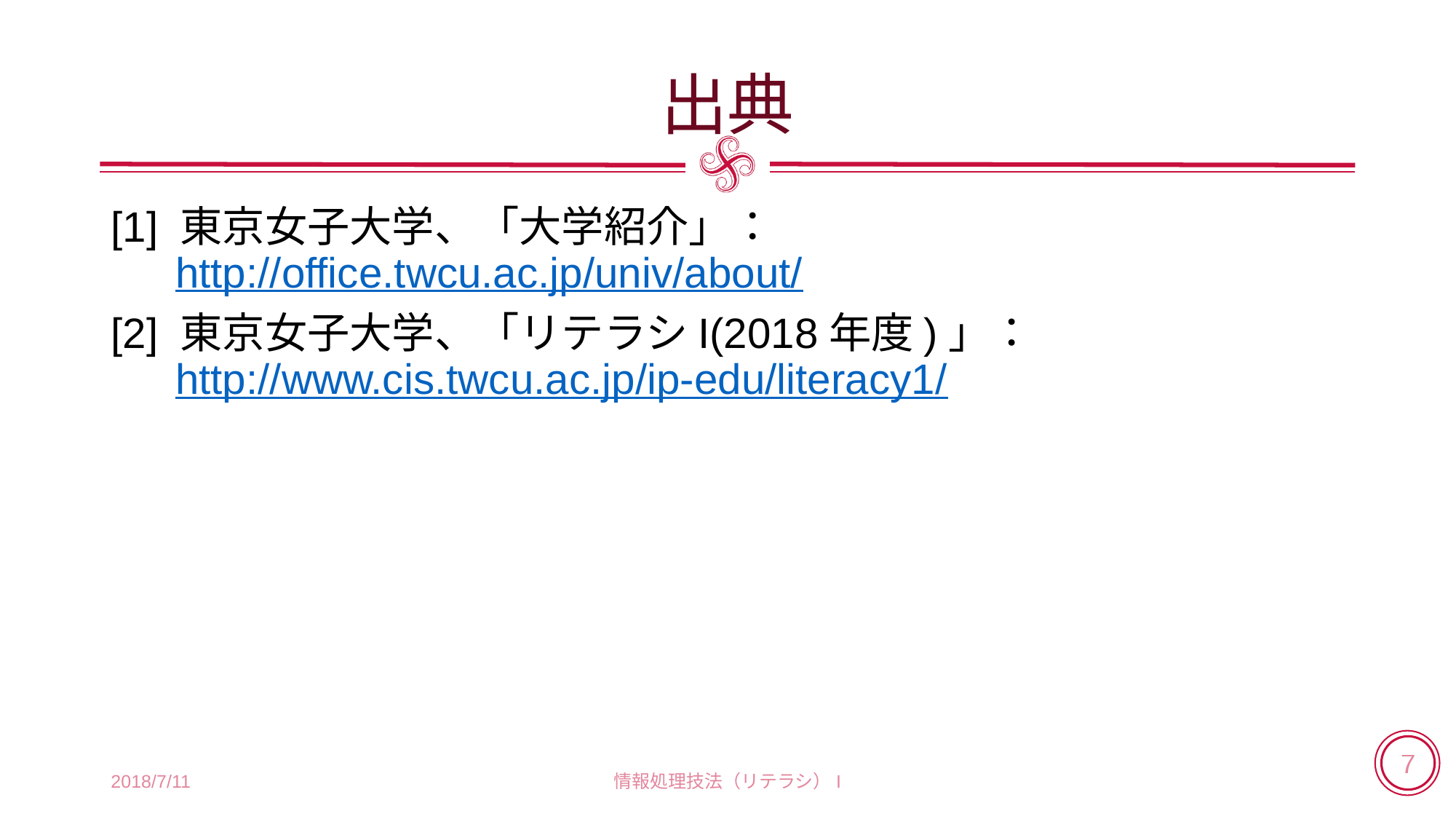

# 出典
[1] 東京女子大学、「大学紹介」： http://office.twcu.ac.jp/univ/about/
[2] 東京女子大学、「リテラシI(2018年度)」：http://www.cis.twcu.ac.jp/ip-edu/literacy1/

2018/7/11
情報処理技法（リテラシ）I